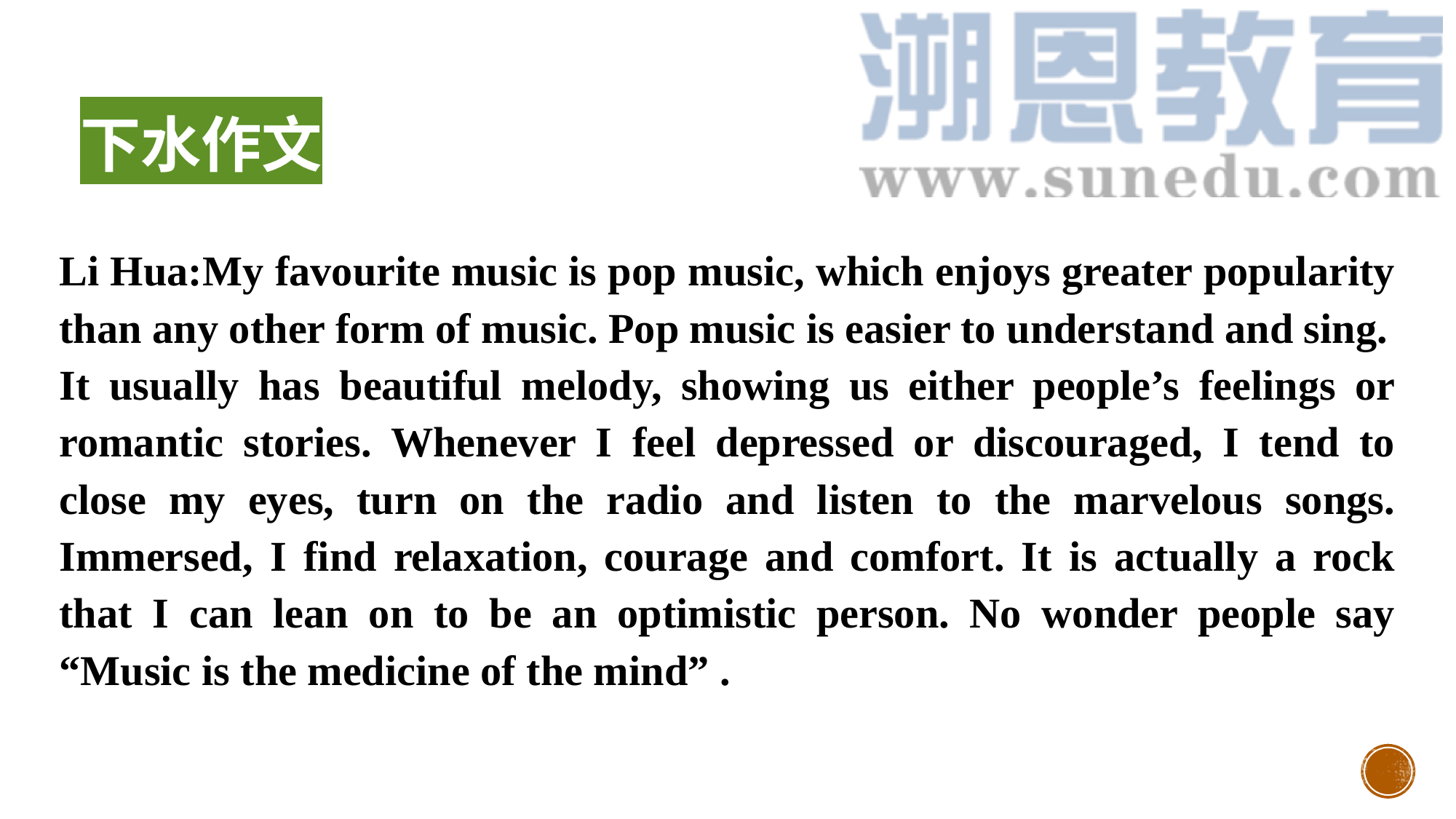

下水作文
Li Hua:My favourite music is pop music, which enjoys greater popularity than any other form of music. Pop music is easier to understand and sing.
It usually has beautiful melody, showing us either people’s feelings or romantic stories. Whenever I feel depressed or discouraged, I tend to close my eyes, turn on the radio and listen to the marvelous songs. Immersed, I find relaxation, courage and comfort. It is actually a rock that I can lean on to be an optimistic person. No wonder people say “Music is the medicine of the mind” .